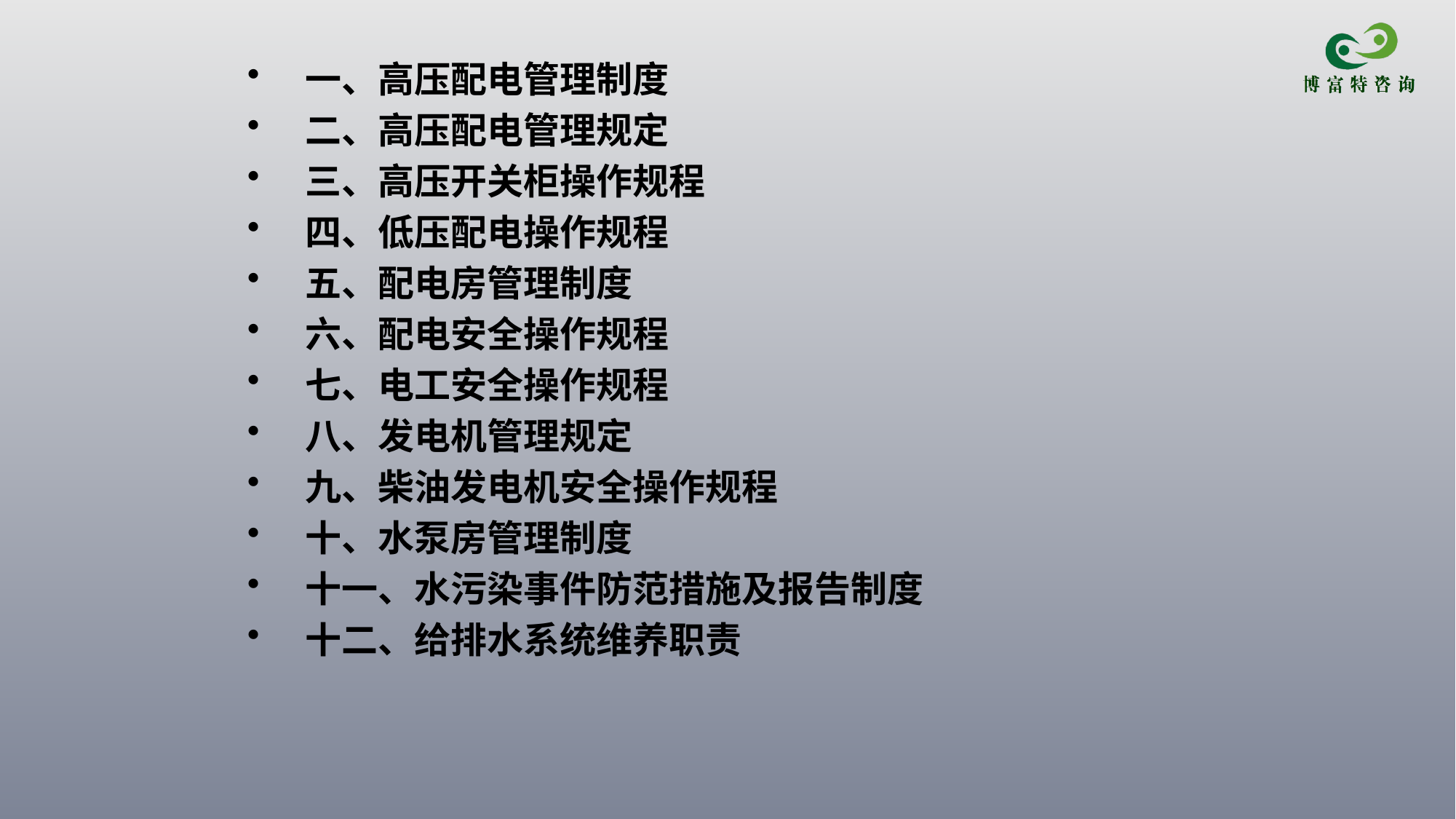

一、高压配电管理制度
 二、高压配电管理规定
 三、高压开关柜操作规程
 四、低压配电操作规程
 五、配电房管理制度
 六、配电安全操作规程
 七、电工安全操作规程
 八、发电机管理规定
 九、柴油发电机安全操作规程
 十、水泵房管理制度
 十一、水污染事件防范措施及报告制度
 十二、给排水系统维养职责